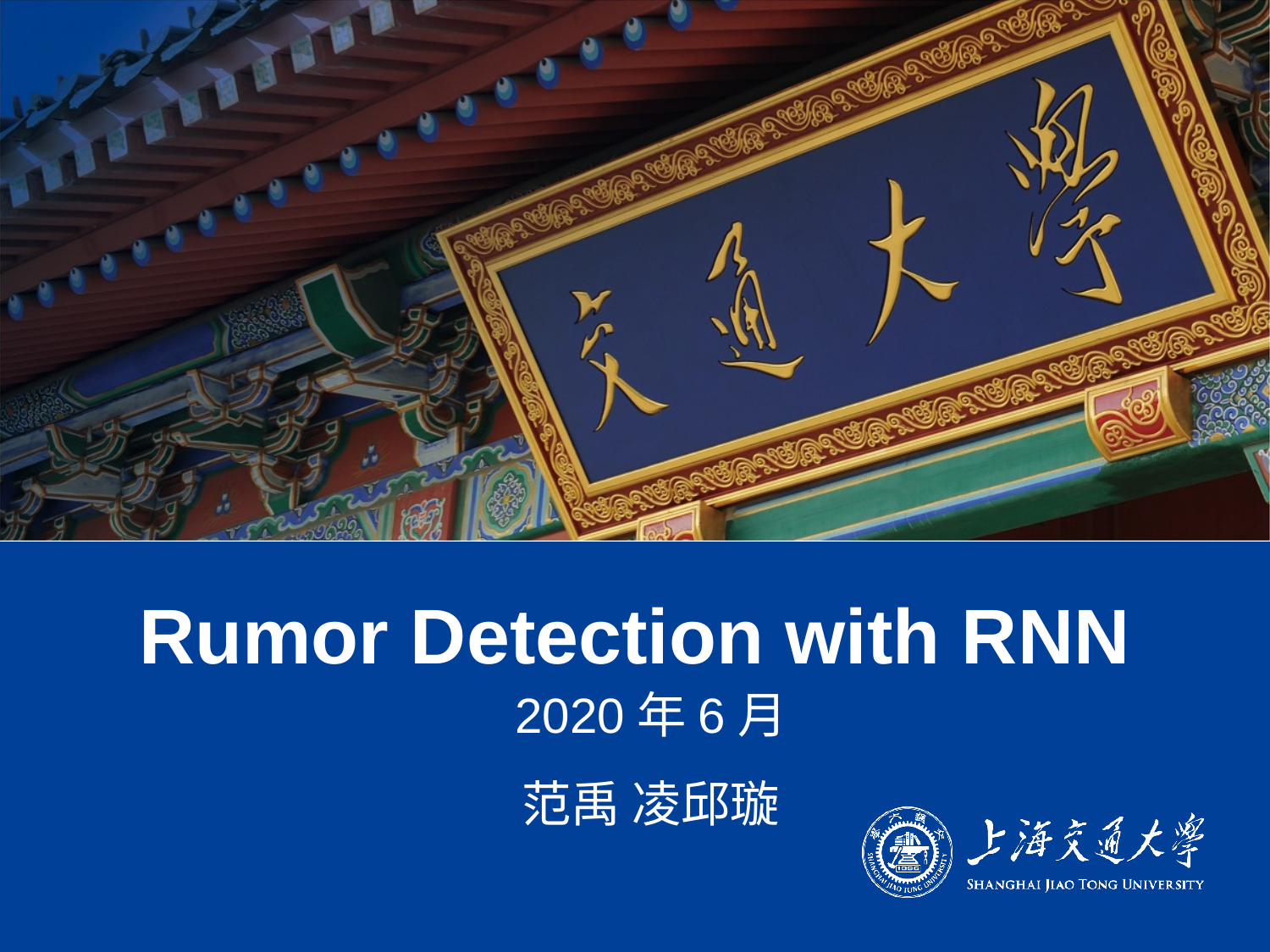

# Rumor Detection with RNN
2020年6月
范禹 凌邱璇